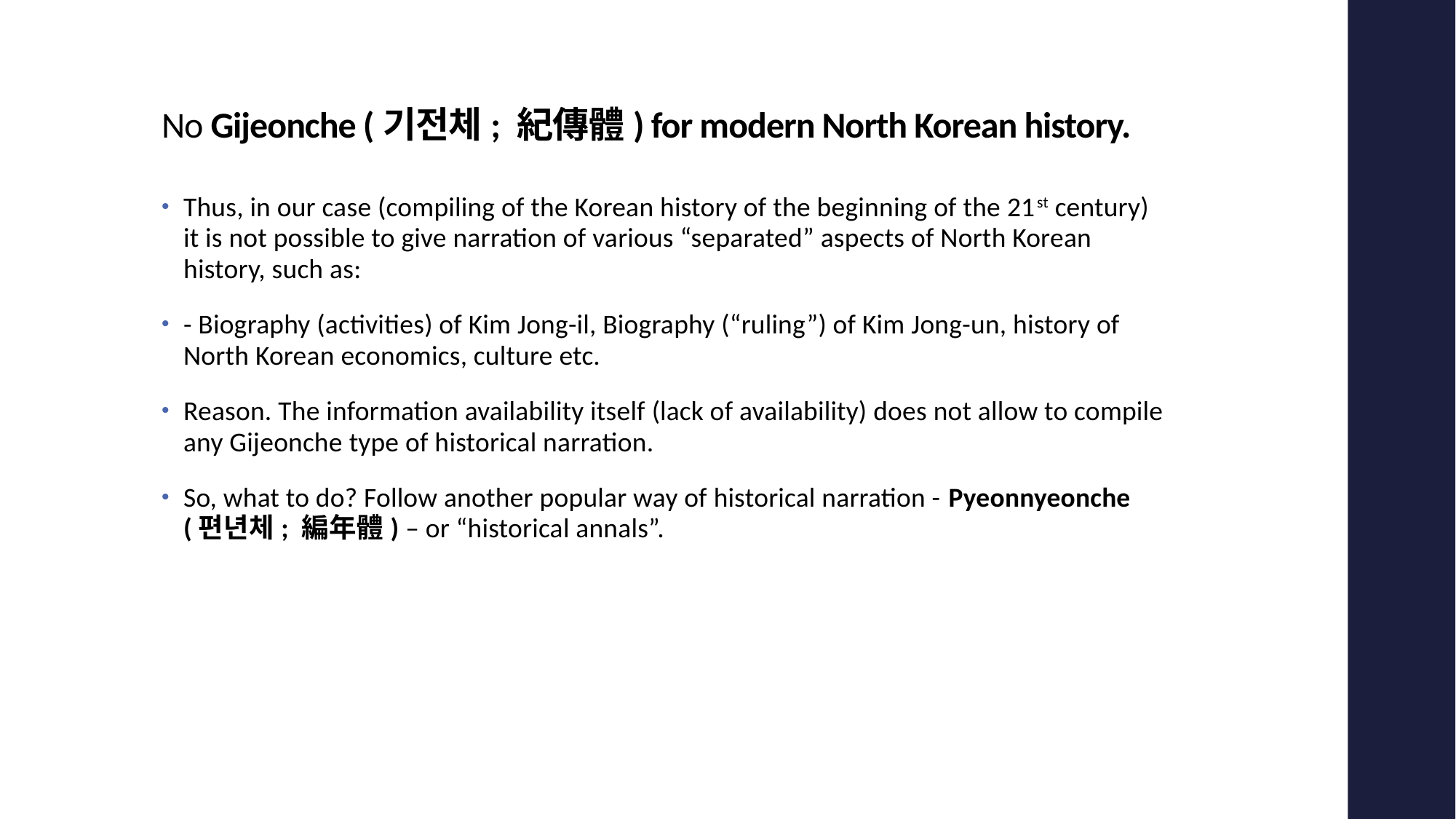

# No Gijeonche (기전체; 紀傳體) for modern North Korean history.
Thus, in our case (compiling of the Korean history of the beginning of the 21st century) it is not possible to give narration of various “separated” aspects of North Korean history, such as:
- Biography (activities) of Kim Jong-il, Biography (“ruling”) of Kim Jong-un, history of North Korean economics, culture etc.
Reason. The information availability itself (lack of availability) does not allow to compile any Gijeonche type of historical narration.
So, what to do? Follow another popular way of historical narration - Pyeonnyeonche (편년체; 編年體) – or “historical annals”.